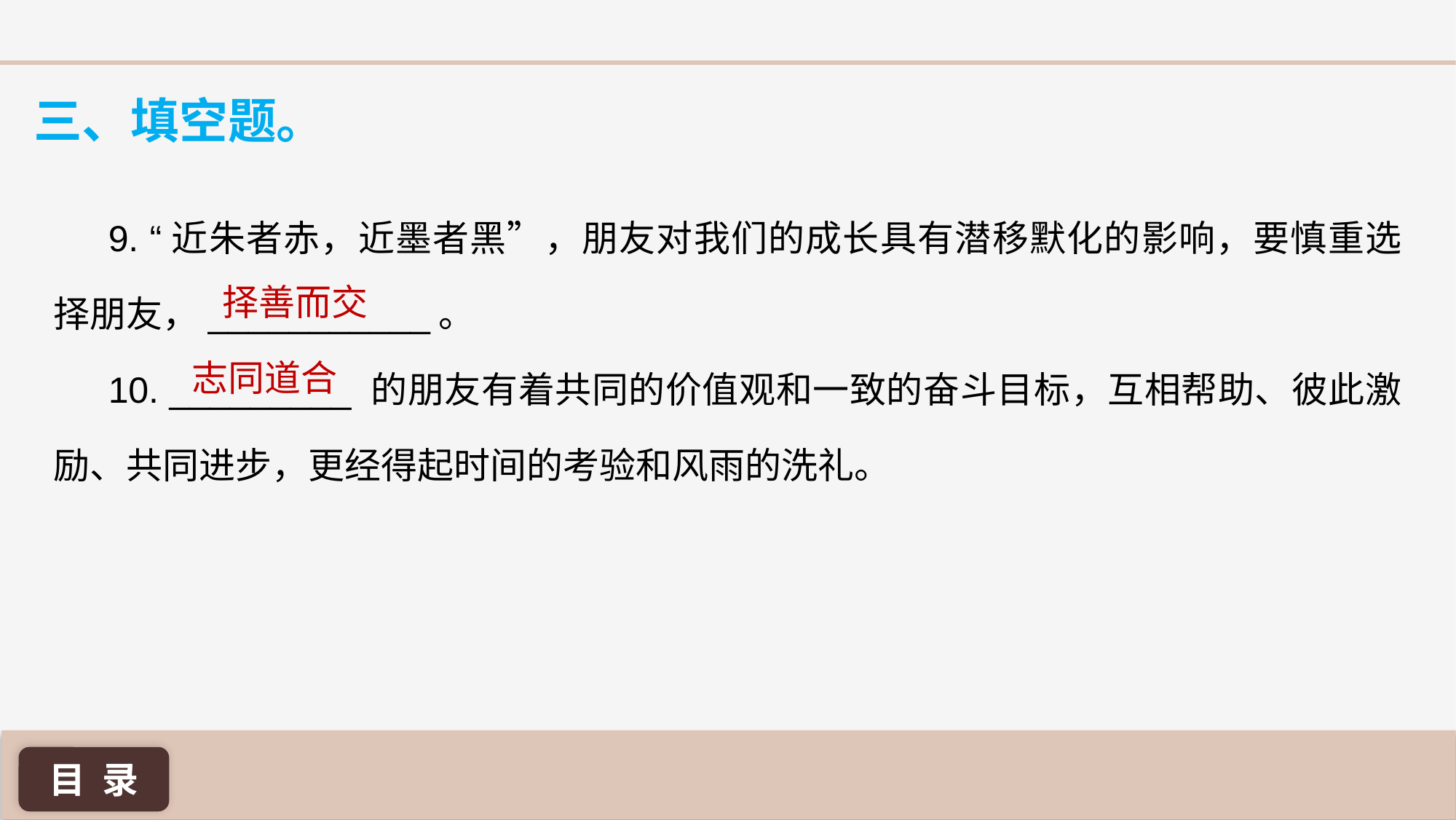

三、填空题。
9. “近朱者赤，近墨者黑”，朋友对我们的成长具有潜移默化的影响，要慎重选择朋友，___________。
10. _________ 的朋友有着共同的价值观和一致的奋斗目标，互相帮助、彼此激励、共同进步，更经得起时间的考验和风雨的洗礼。
择善而交
志同道合